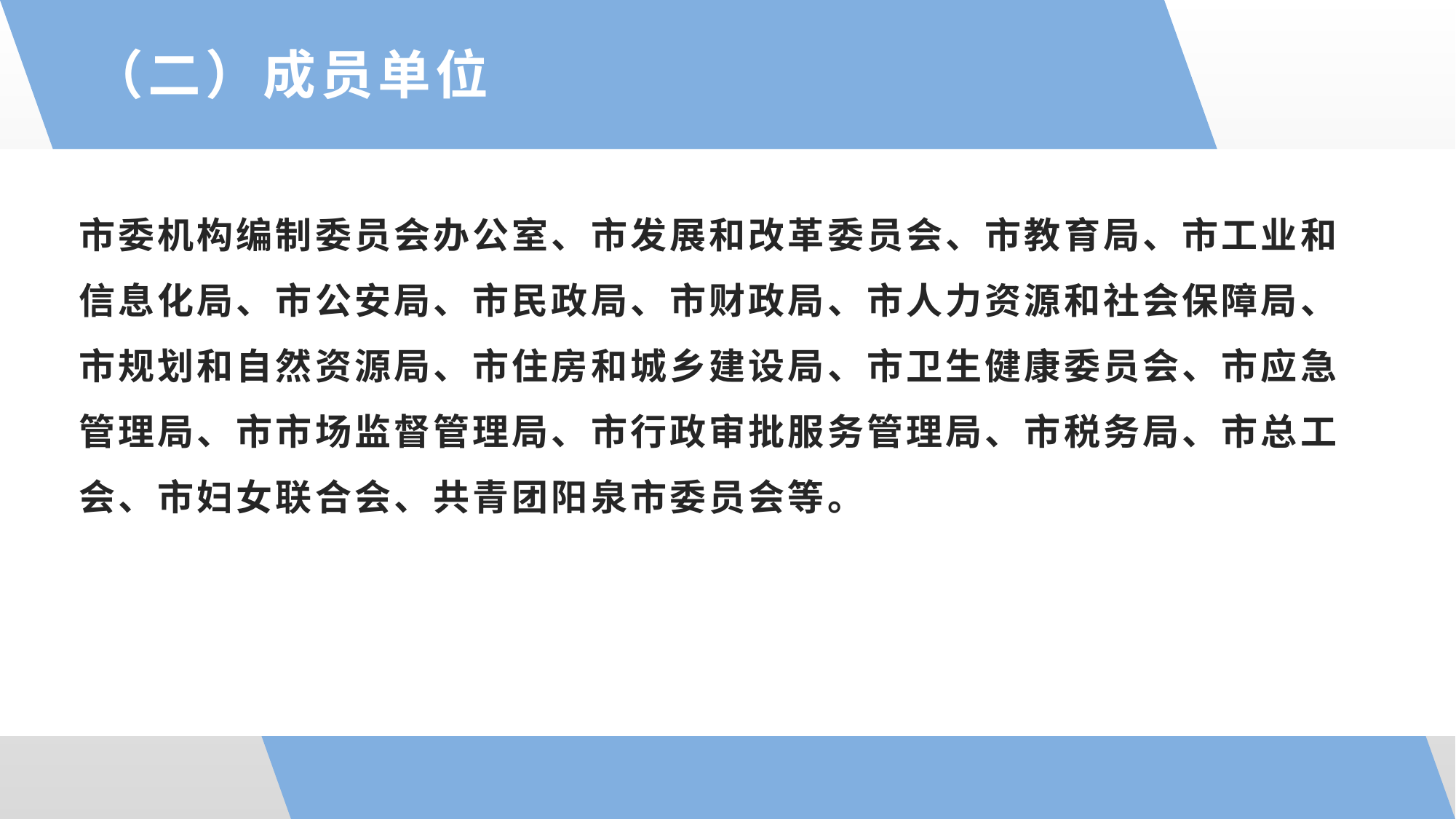

（二）成员单位

市委机构编制委员会办公室、市发展和改革委员会、市教育局、市工业和信息化局、市公安局、市民政局、市财政局、市人力资源和社会保障局、市规划和自然资源局、市住房和城乡建设局、市卫生健康委员会、市应急管理局、市市场监督管理局、市行政审批服务管理局、市税务局、市总工会、市妇女联合会、共青团阳泉市委员会等。